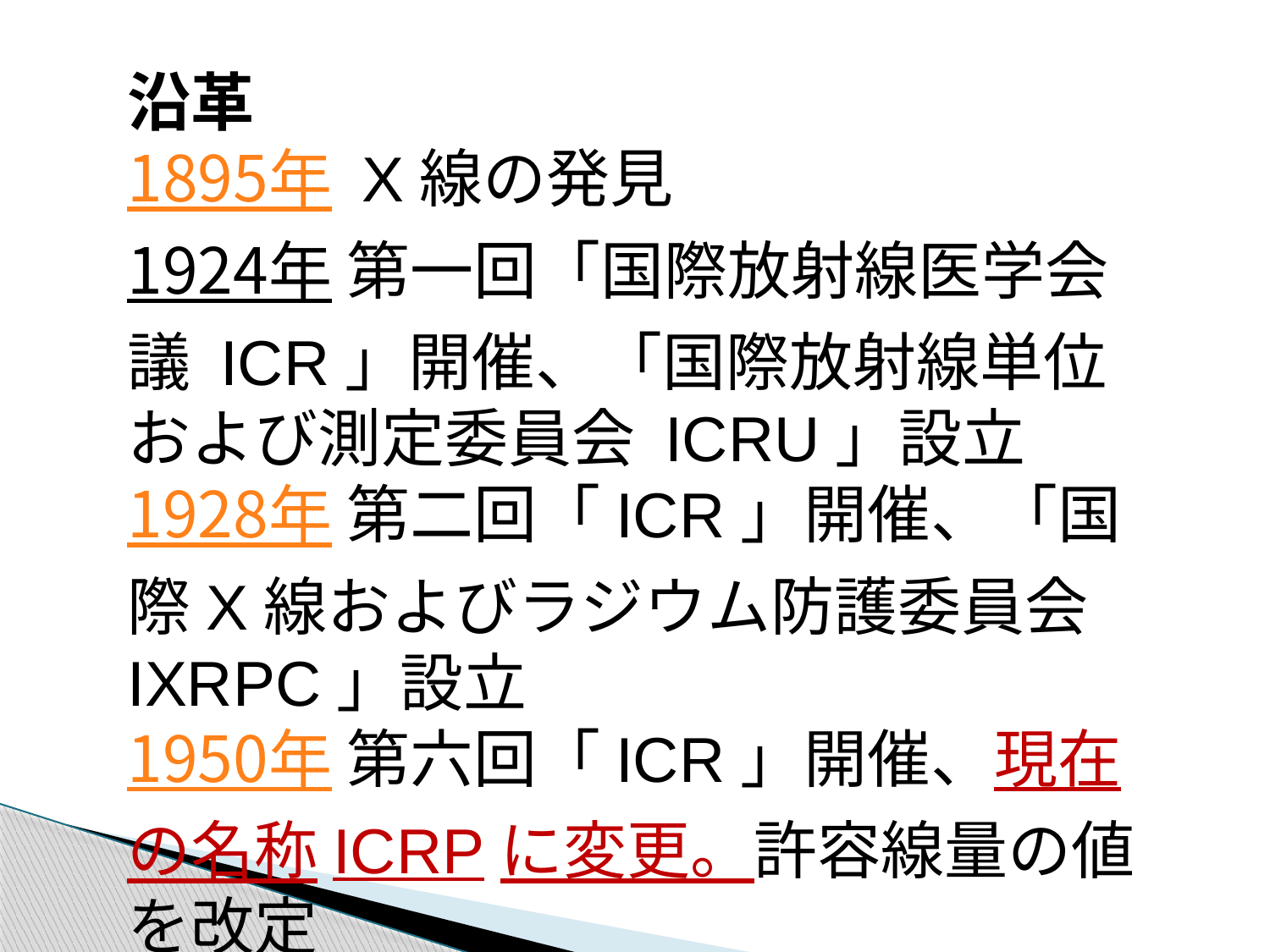

沿革
1895年 X線の発見
1924年 第一回「国際放射線医学会議 ICR」開催、「国際放射線単位および測定委員会 ICRU」設立
1928年 第二回「ICR」開催、「国際X線およびラジウム防護委員会 IXRPC」設立
1950年 第六回「ICR」開催、現在の名称ICRPに変更。許容線量の値を改定